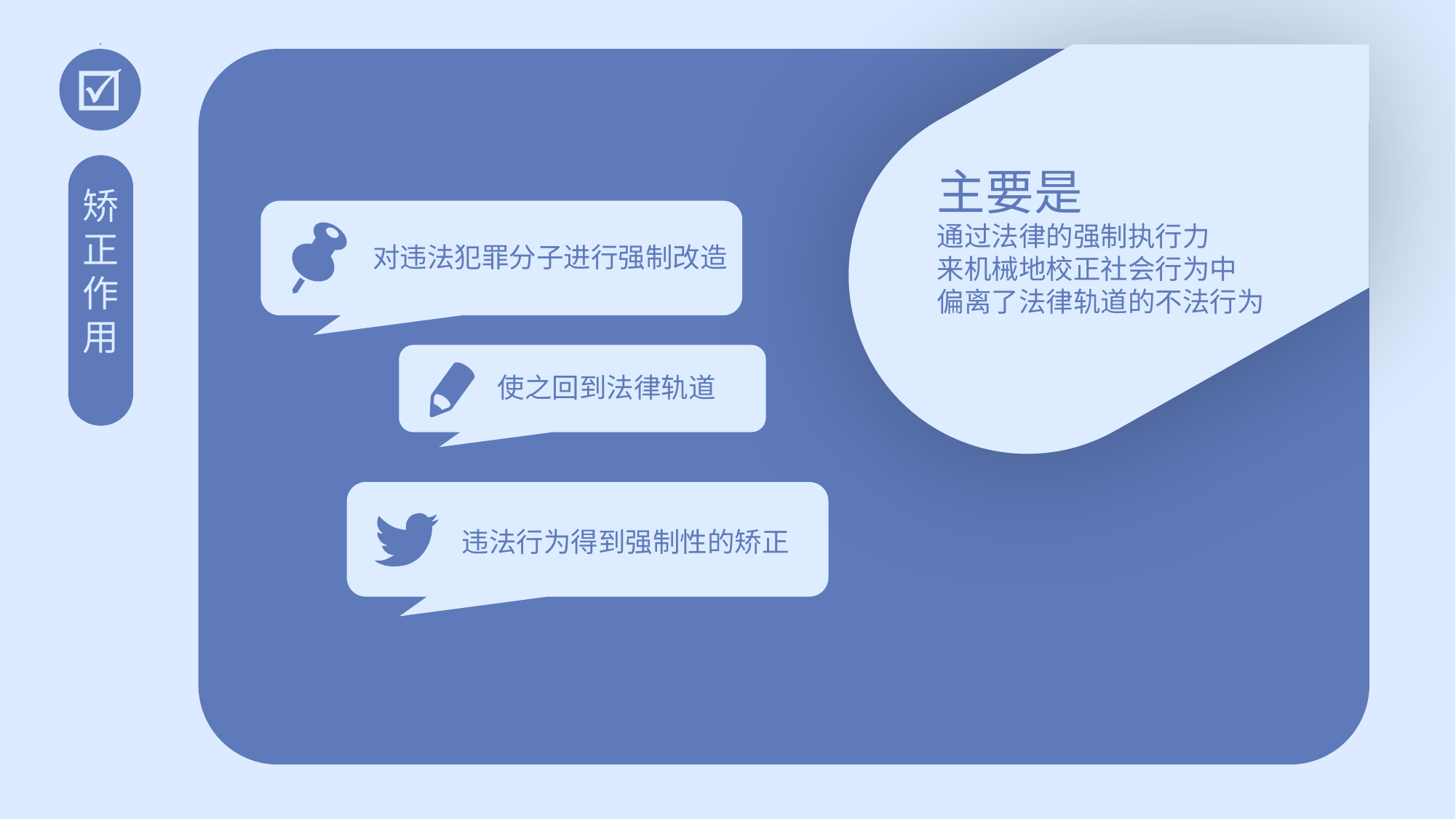

矫正作用

主要是
通过法律的强制执行力
来机械地校正社会行为中
偏离了法律轨道的不法行为

对违法犯罪分子进行强制改造

使之回到法律轨道

违法行为得到强制性的矫正